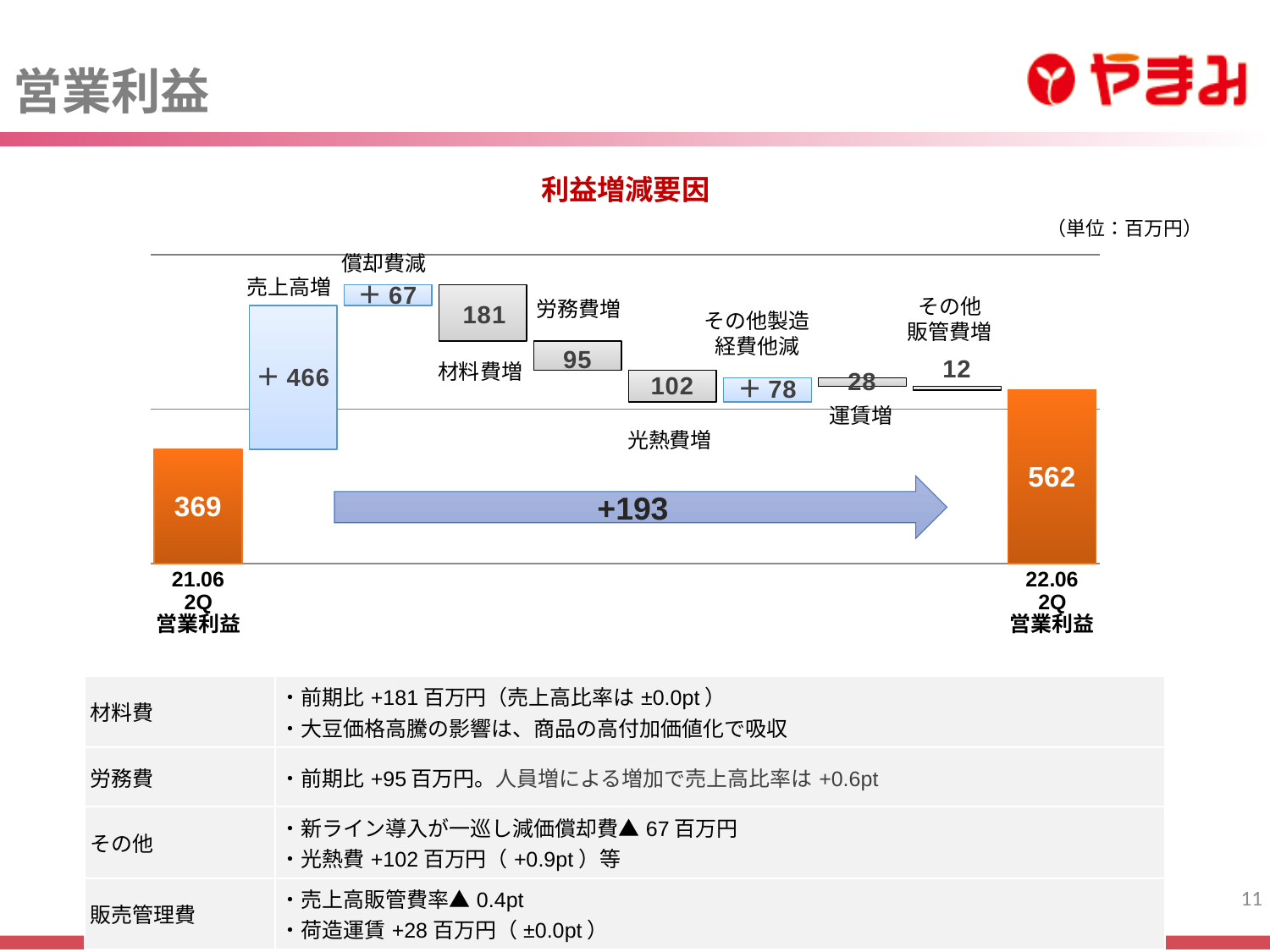

営業利益
利益増減要因

### Chart

| Category | 列1 | 列2 | 列3 | 列4 |
|---|---|---|---|---|
| 21.06
2Q
営業利益 | 369.0 | None | None | None |
|  | None | 369.0 | 466.0 | None |
|  | None | 835.0 | 67.0 | None |
|  | None | 721.0 | None | 181.0 |
|  | None | 626.0 | None | 95.0 |
|  | None | 524.0 | None | 102.0 |
|  | None | 524.0 | 78.0 | None |
|  | None | 574.0 | None | 28.0 |
|  | None | 562.0 | None | 12.0 |
| 22.06
2Q
営業利益 | 562.0 | None | None | None |
（単位：百万円）
売上高増
その他
販管費増
労務費増
その他製造
経費他減
材料費増
+193
| 材料費 | ・前期比+181百万円（売上高比率は±0.0pt） ・大豆価格高騰の影響は、商品の高付加価値化で吸収 |
| --- | --- |
| 労務費 | ・前期比+95百万円。人員増による増加で売上高比率は+0.6pt |
| その他 | ・新ライン導入が一巡し減価償却費▲67百万円 ・光熱費+102百万円（+0.9pt）等 |
| 販売管理費 | ・売上高販管費率▲0.4pt ・荷造運賃+28百万円（±0.0pt） |
11